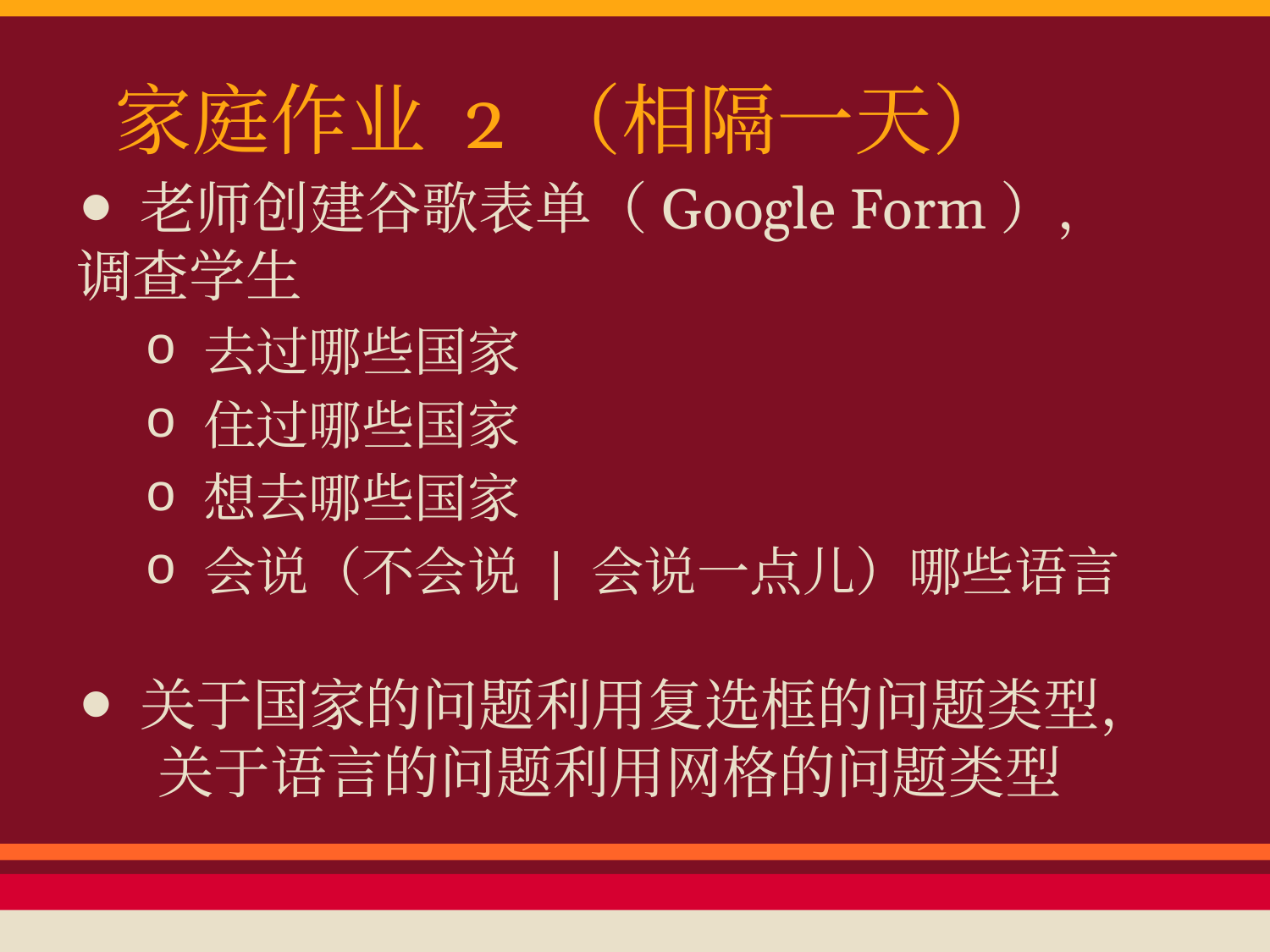

# 家庭作业 2 （相隔一天）
老师创建谷歌表单（Google Form），
调查学生
去过哪些国家
住过哪些国家
想去哪些国家
会说（不会说 | 会说一点儿）哪些语言

关于国家的问题利用复选框的问题类型，
     关于语言的问题利用网格的问题类型